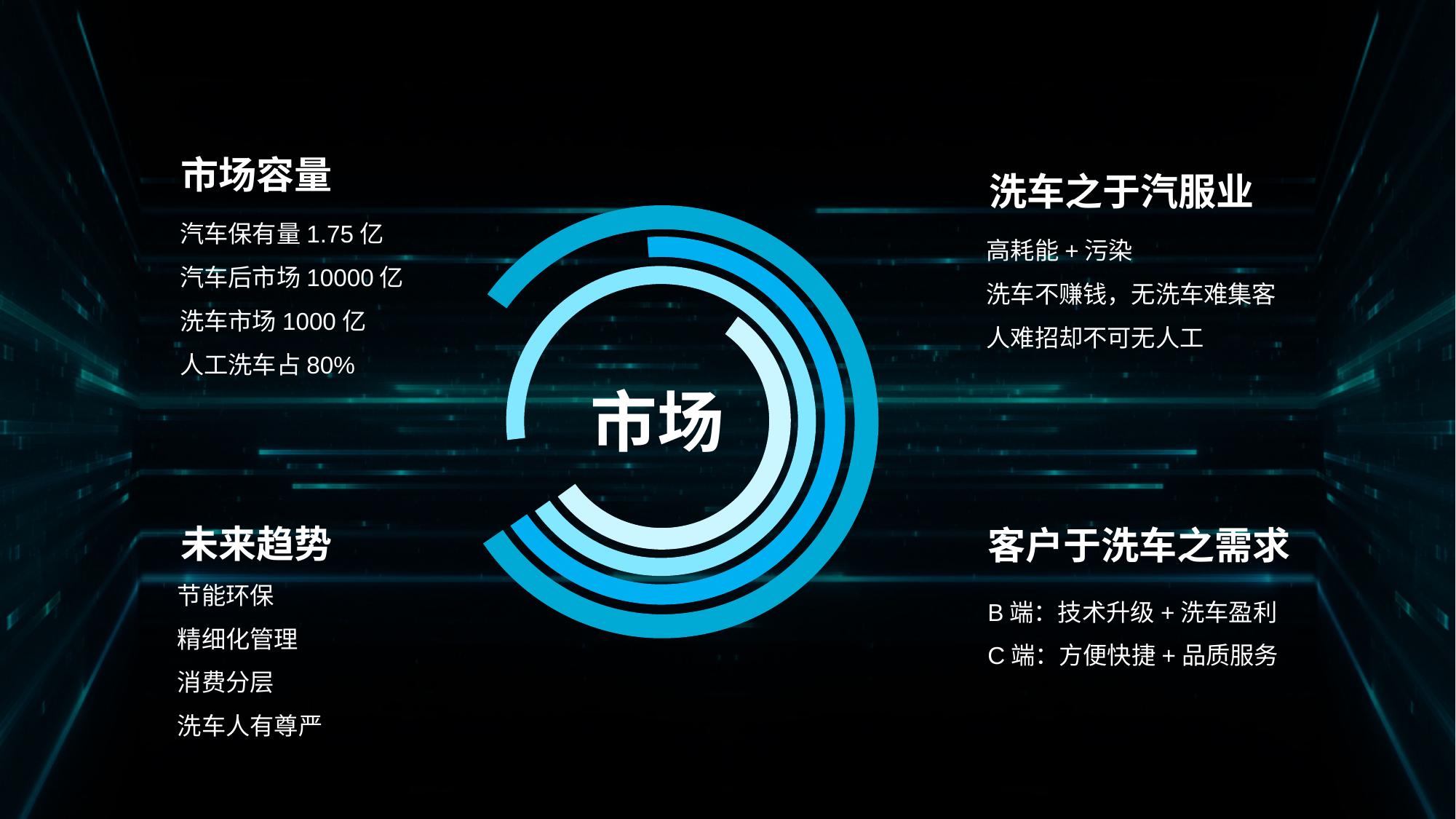

市场容量
汽车保有量1.75亿
汽车后市场10000亿
洗车市场1000亿
人工洗车占80%

未来趋势
节能环保
精细化管理
消费分层
洗车人有尊严
洗车之于汽服业
高耗能+污染
洗车不赚钱，无洗车难集客
人难招却不可无人工

客户于洗车之需求
B端：技术升级+洗车盈利
C端：方便快捷+品质服务

市场